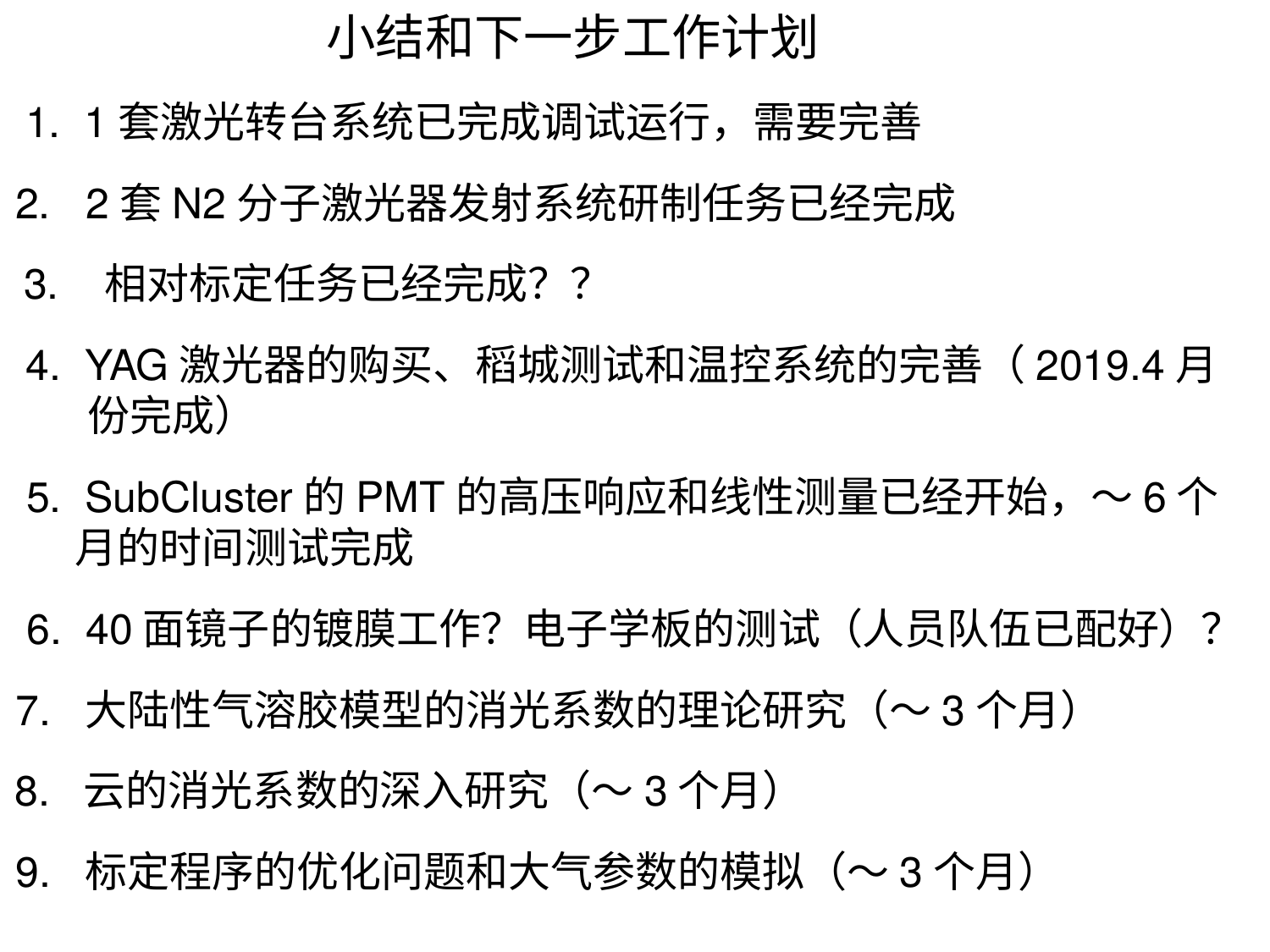

小结和下一步工作计划
1.  1套激光转台系统已完成调试运行，需要完善
2.   2套N2分子激光器发射系统研制任务已经完成
3.   相对标定任务已经完成？？
4.  YAG激光器的购买、稻城测试和温控系统的完善（2019.4月份完成）
5.  SubCluster的PMT的高压响应和线性测量已经开始，～6个月的时间测试完成
6.  40面镜子的镀膜工作？电子学板的测试（人员队伍已配好）？
7.  大陆性气溶胶模型的消光系数的理论研究（～3个月）
8.  云的消光系数的深入研究（～3个月）
9.  标定程序的优化问题和大气参数的模拟（～3个月）